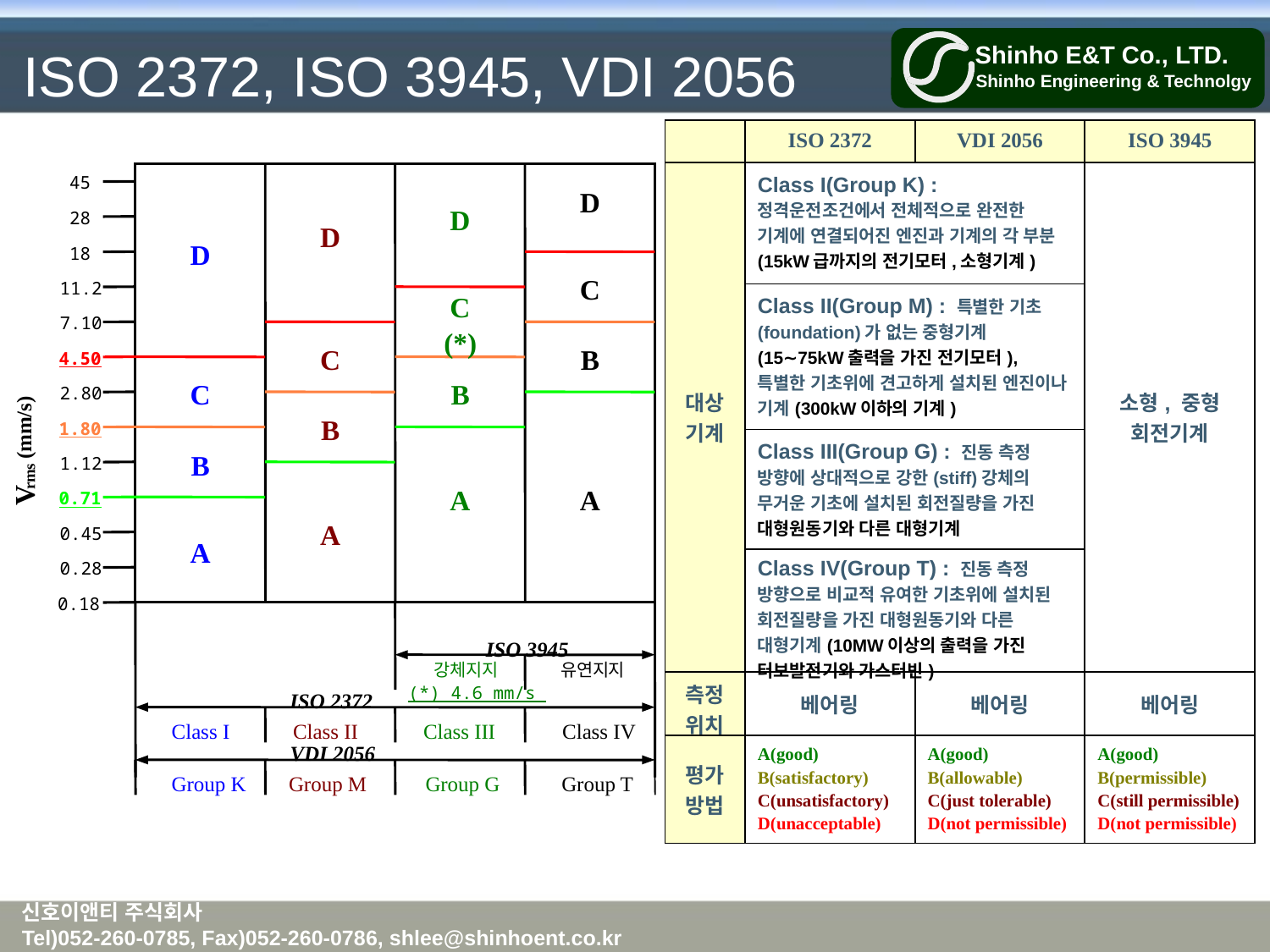

# ISO 2372, ISO 3945, VDI 2056
|  | ISO 2372 | VDI 2056 | ISO 3945 |
| --- | --- | --- | --- |
| 대상기계 | Class I(Group K) : 정격운전조건에서 전체적으로 완전한 기계에 연결되어진 엔진과 기계의 각 부분(15kW급까지의 전기모터,소형기계) |  | 소형, 중형 회전기계 |
|  | Class II(Group M) : 특별한 기초(foundation)가 없는 중형기계(15∼75kW출력을 가진 전기모터), 특별한 기초위에 견고하게 설치된 엔진이나 기계(300kW이하의 기계) |  |  |
|  | Class III(Group G) : 진동 측정 방향에 상대적으로 강한(stiff)강체의 무거운 기초에 설치된 회전질량을 가진 대형원동기와 다른 대형기계 |  |  |
|  | Class IV(Group T) : 진동 측정 방향으로 비교적 유여한 기초위에 설치된 회전질량을 가진 대형원동기와 다른 대형기계(10MW이상의 출력을 가진 터보발전기와 가스터빈) |  |  |
| 측정위치 | 베어링 | 베어링 | 베어링 |
| 평가방법 | A(good) B(satisfactory) C(unsatisfactory) D(unacceptable) | A(good) B(allowable) C(just tolerable) D(not permissible) | A(good) B(permissible) C(still permissible) D(not permissible) |

45

D
D
28

D
D
18

C
11.2

C
7.10

(*)
C
B
4.50

C
B
2.80

B
(mm/s)
1.80

B
1.12

rms
V
A
A
0.71

A
0.45

A
0.28

0.18

ISO 3945

강체지지
유연지지
(*) 4.6 mm/s
ISO 2372

Class I
Class II
Class III
Class IV
VDI 2056

Group K
Group M
Group G
Group T